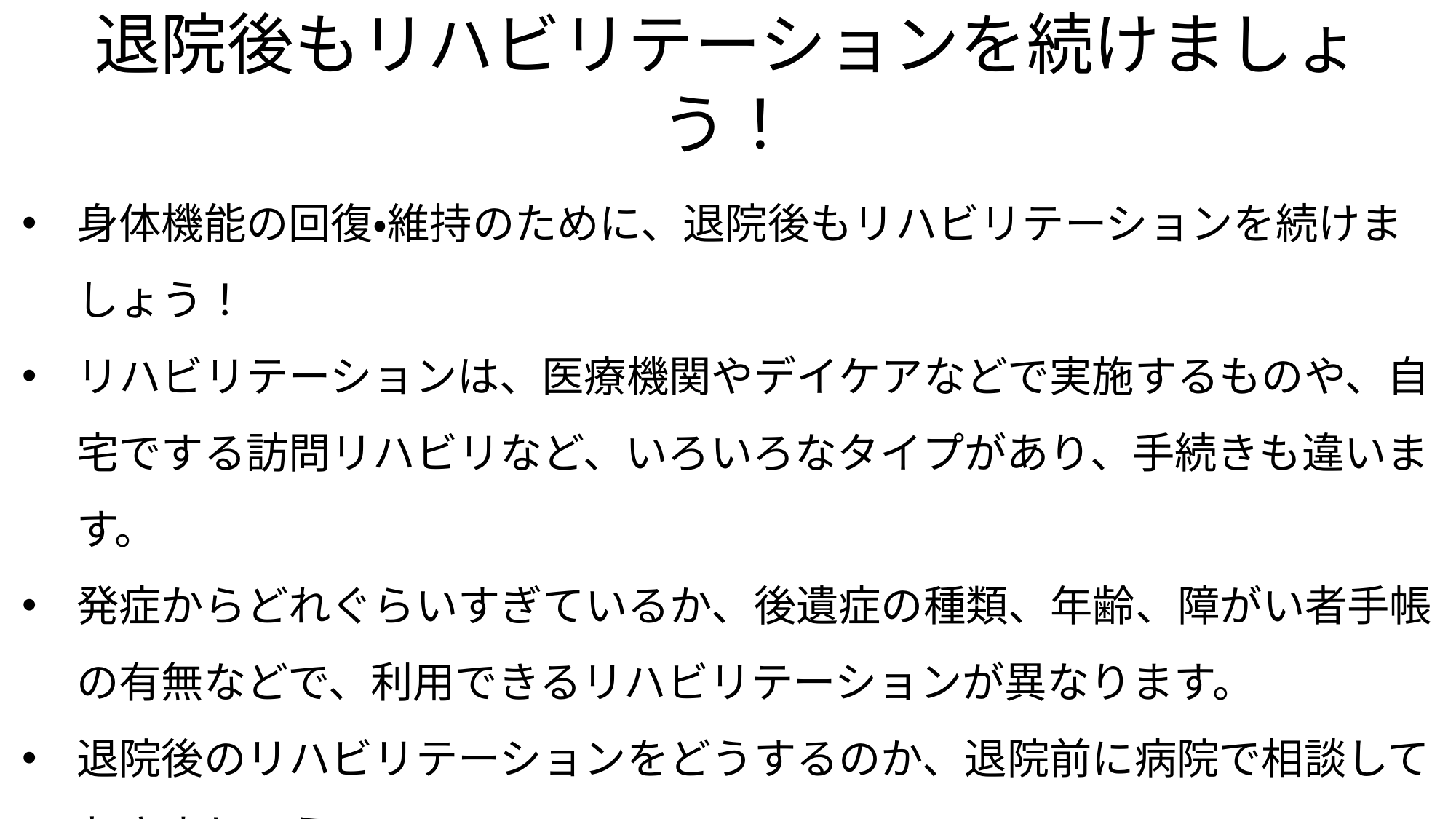

# 退院後もリハビリテーションを続けましょう！
身体機能の回復・維持のために、退院後もリハビリテーションを続けましょう！
リハビリテーションは、医療機関やデイケアなどで実施するものや、自宅でする訪問リハビリなど、いろいろなタイプがあり、手続きも違います。
発症からどれぐらいすぎているか、後遺症の種類、年齢、障がい者手帳の有無などで、利用できるリハビリテーションが異なります。
退院後のリハビリテーションをどうするのか、退院前に病院で相談しておきましょう。